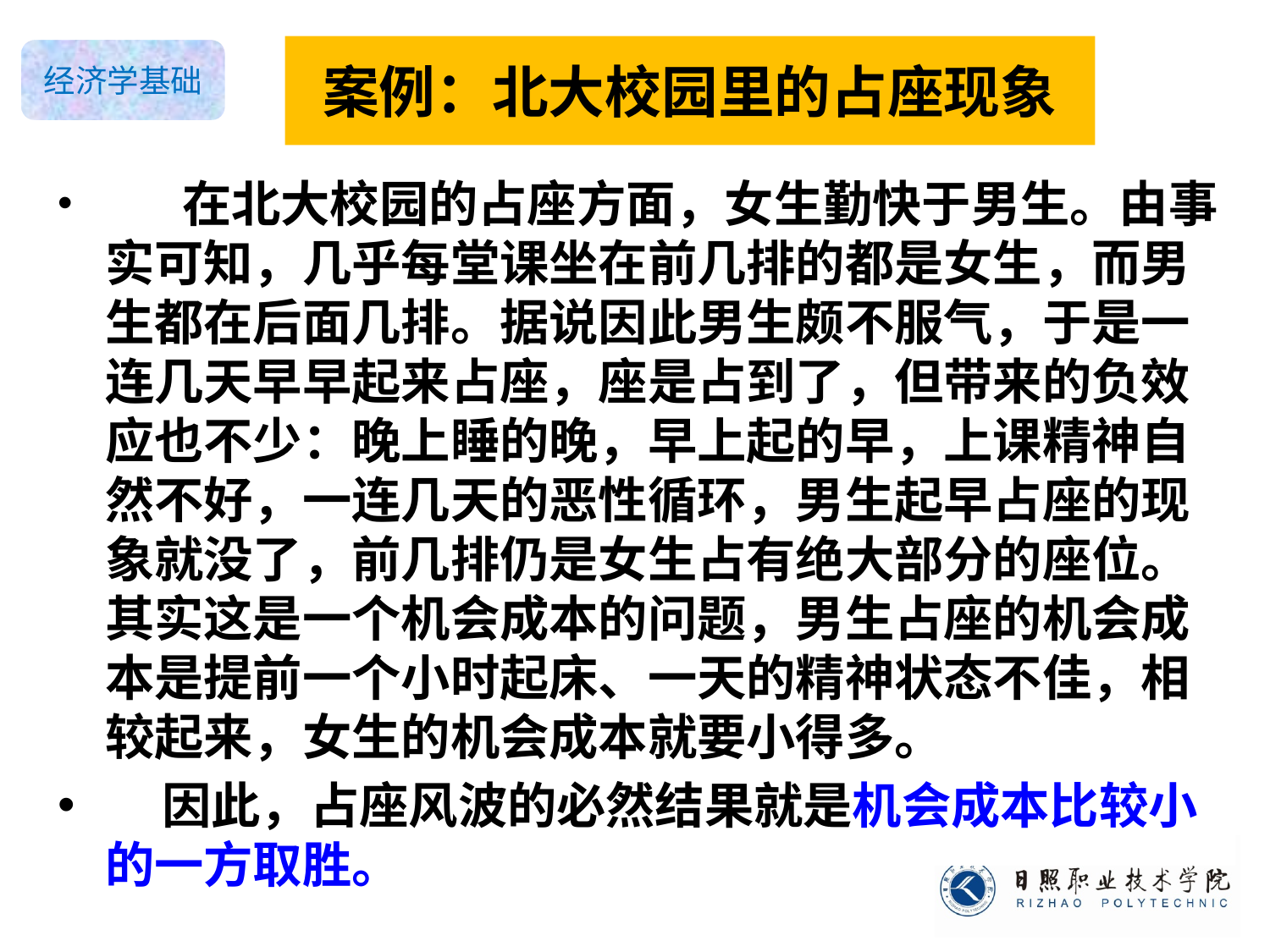

# 案例：北大校园里的占座现象
       在北大校园的占座方面，女生勤快于男生。由事实可知，几乎每堂课坐在前几排的都是女生，而男生都在后面几排。据说因此男生颇不服气，于是一连几天早早起来占座，座是占到了，但带来的负效应也不少：晚上睡的晚，早上起的早，上课精神自然不好，一连几天的恶性循环，男生起早占座的现象就没了，前几排仍是女生占有绝大部分的座位。其实这是一个机会成本的问题，男生占座的机会成本是提前一个小时起床、一天的精神状态不佳，相较起来，女生的机会成本就要小得多。
    因此，占座风波的必然结果就是机会成本比较小的一方取胜。